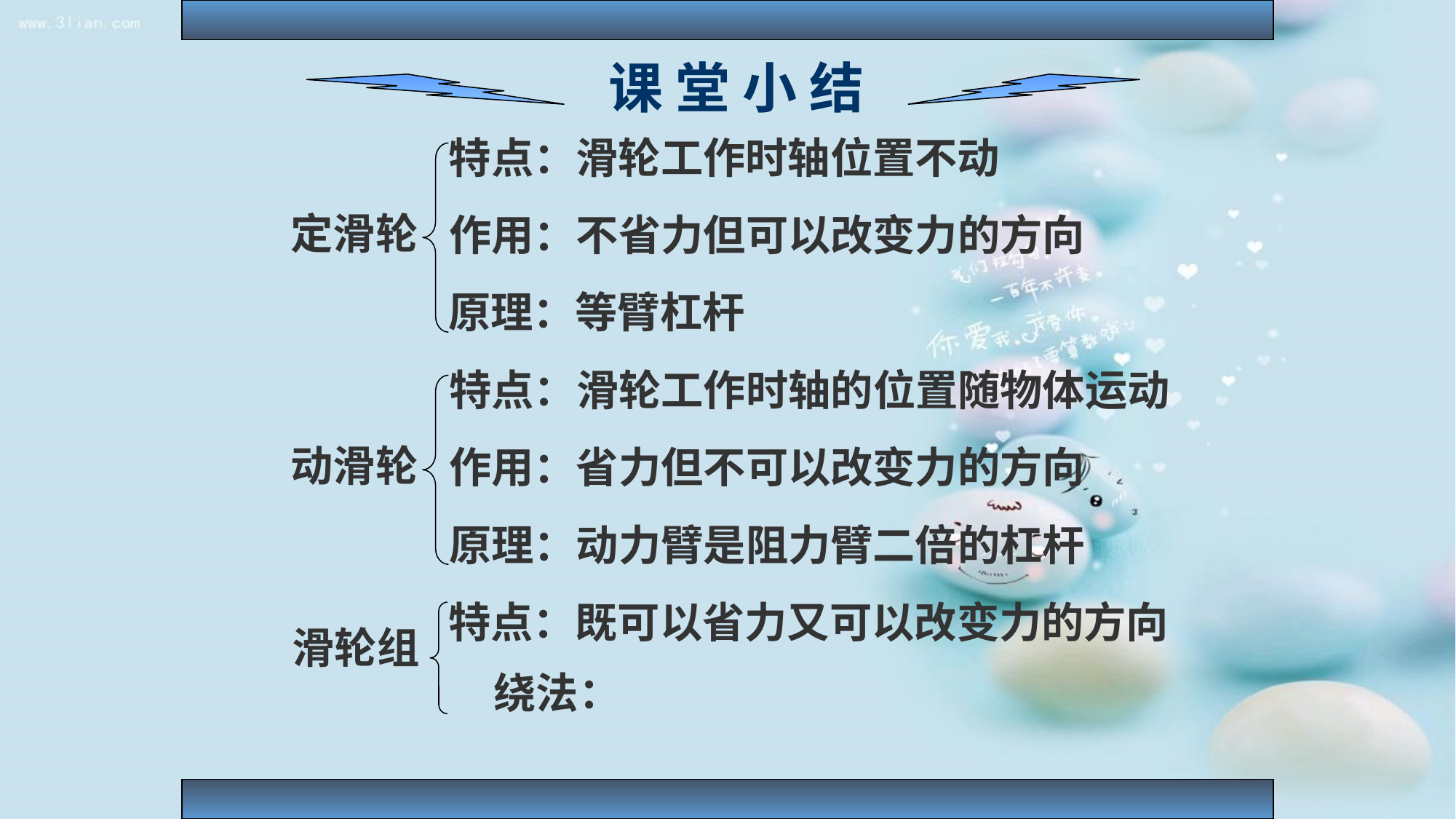

课 堂 小 结

特点：滑轮工作时轴位置不动

 定滑轮
作用：不省力但可以改变力的方向
原理：等臂杠杆
特点：滑轮工作时轴的位置随物体运动

 动滑轮
作用：省力但不可以改变力的方向
原理：动力臂是阻力臂二倍的杠杆
特点：既可以省力又可以改变力的方向

 滑轮组
绕法：